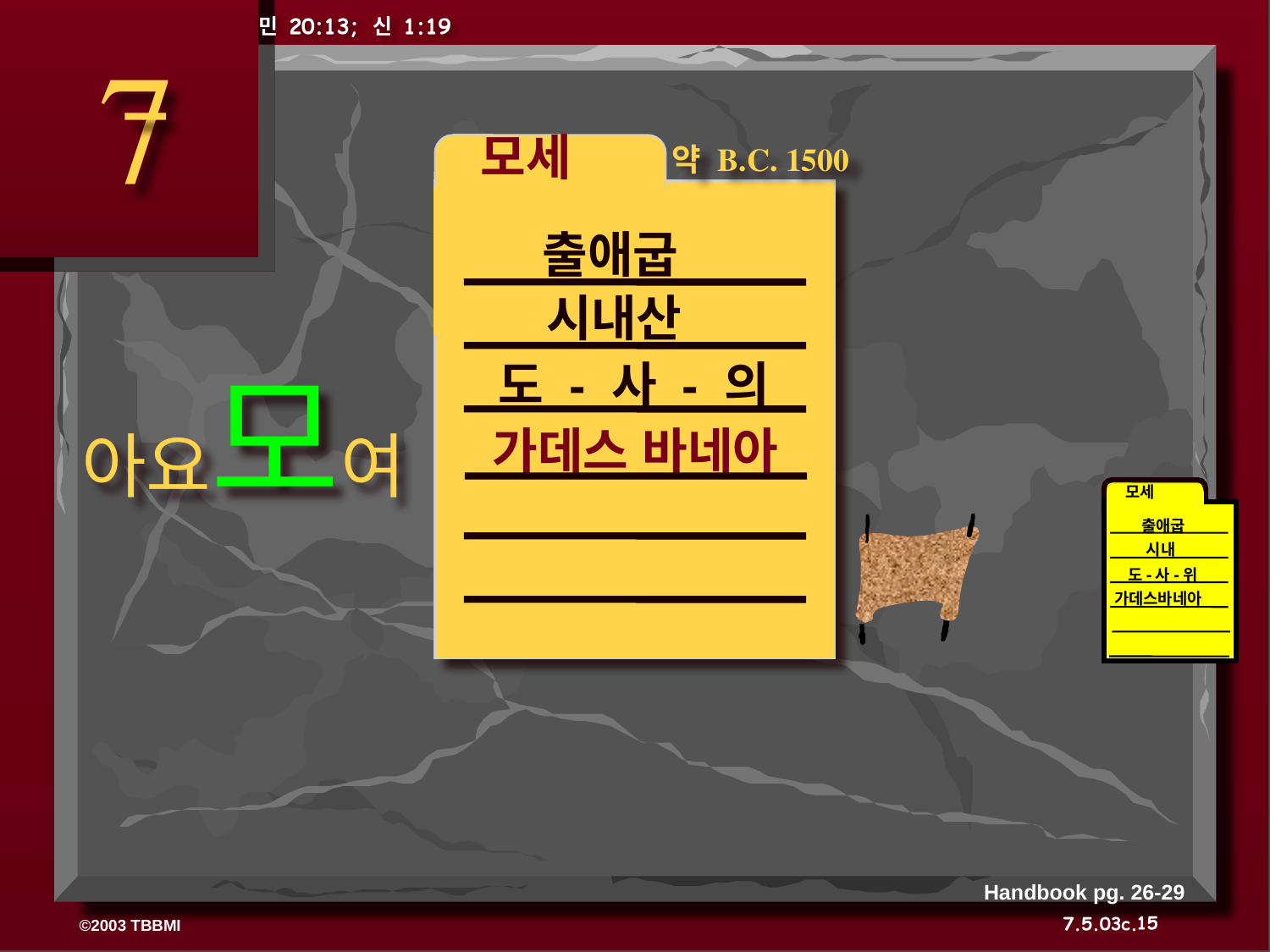

민 20:13; 신 1:19

7

   모세
약 B.C. 1500

출애굽
시내산

아요모여

도 - 사 - 의

가데스 바네아

모세

출애굽

시내

도-사-위

가데스바네아

40

Handbook pg. 26-29
15